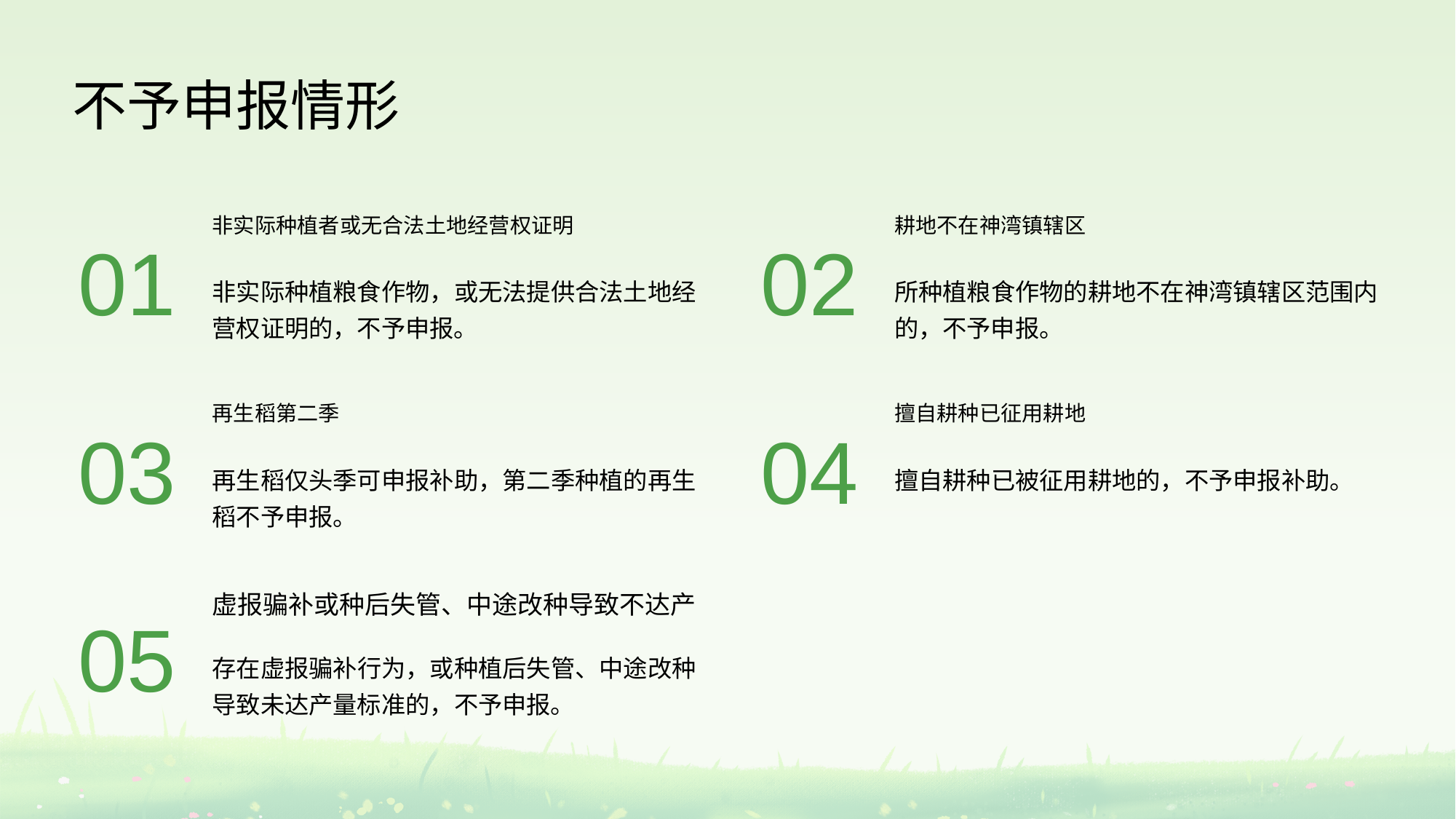

不予申报情形
非实际种植者或无合法土地经营权证明
耕地不在神湾镇辖区
01
02
非实际种植粮食作物，或无法提供合法土地经营权证明的，不予申报。
所种植粮食作物的耕地不在神湾镇辖区范围内的，不予申报。
再生稻第二季
擅自耕种已征用耕地
03
04
再生稻仅头季可申报补助，第二季种植的再生稻不予申报。
擅自耕种已被征用耕地的，不予申报补助。
虚报骗补或种后失管、中途改种导致不达产
05
存在虚报骗补行为，或种植后失管、中途改种导致未达产量标准的，不予申报。